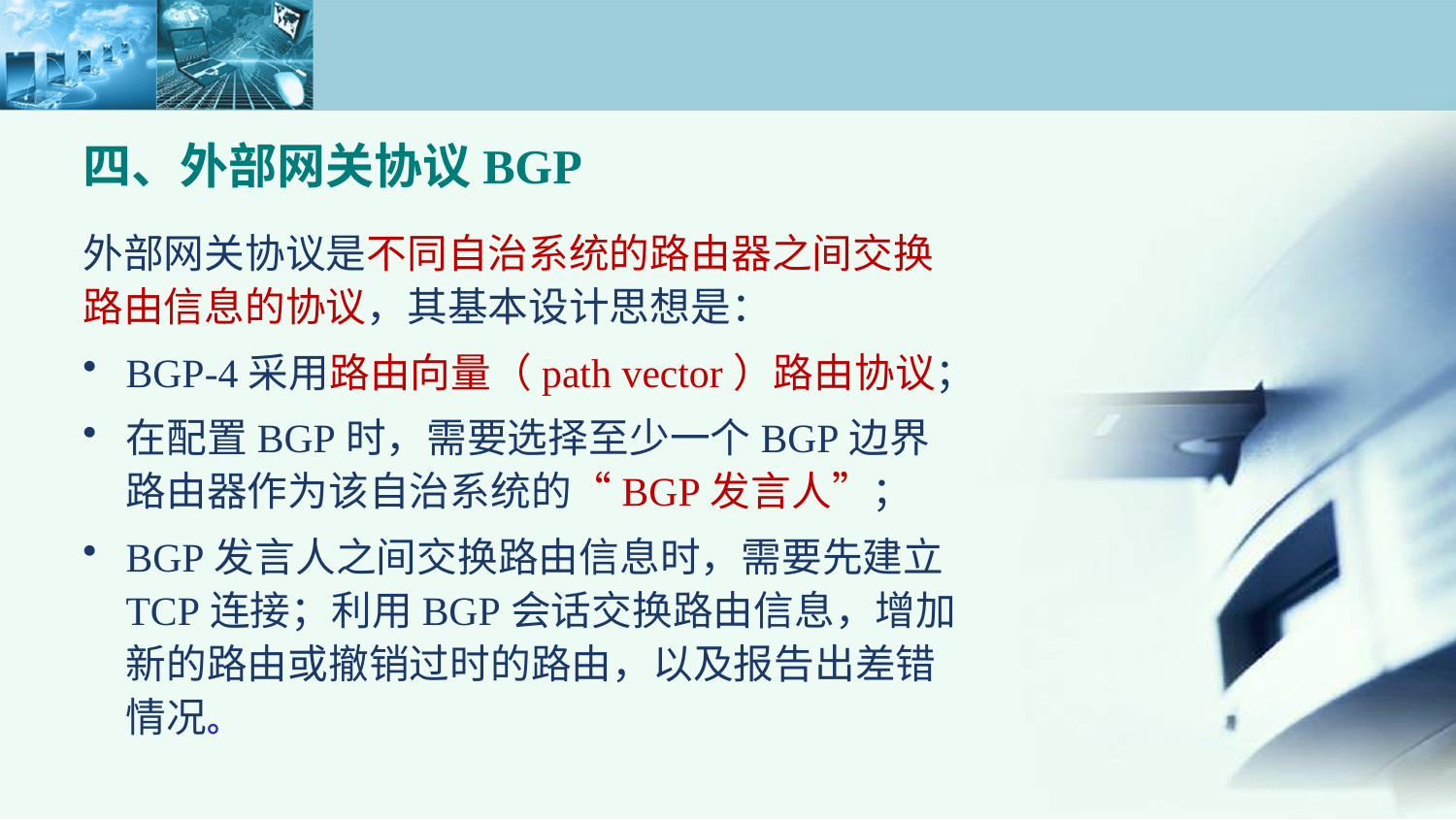

四、外部网关协议BGP
外部网关协议是不同自治系统的路由器之间交换路由信息的协议，其基本设计思想是：
BGP-4采用路由向量（path vector）路由协议；
在配置BGP时，需要选择至少一个BGP边界路由器作为该自治系统的“BGP发言人”；
BGP发言人之间交换路由信息时，需要先建立TCP连接；利用BGP会话交换路由信息，增加新的路由或撤销过时的路由，以及报告出差错情况。